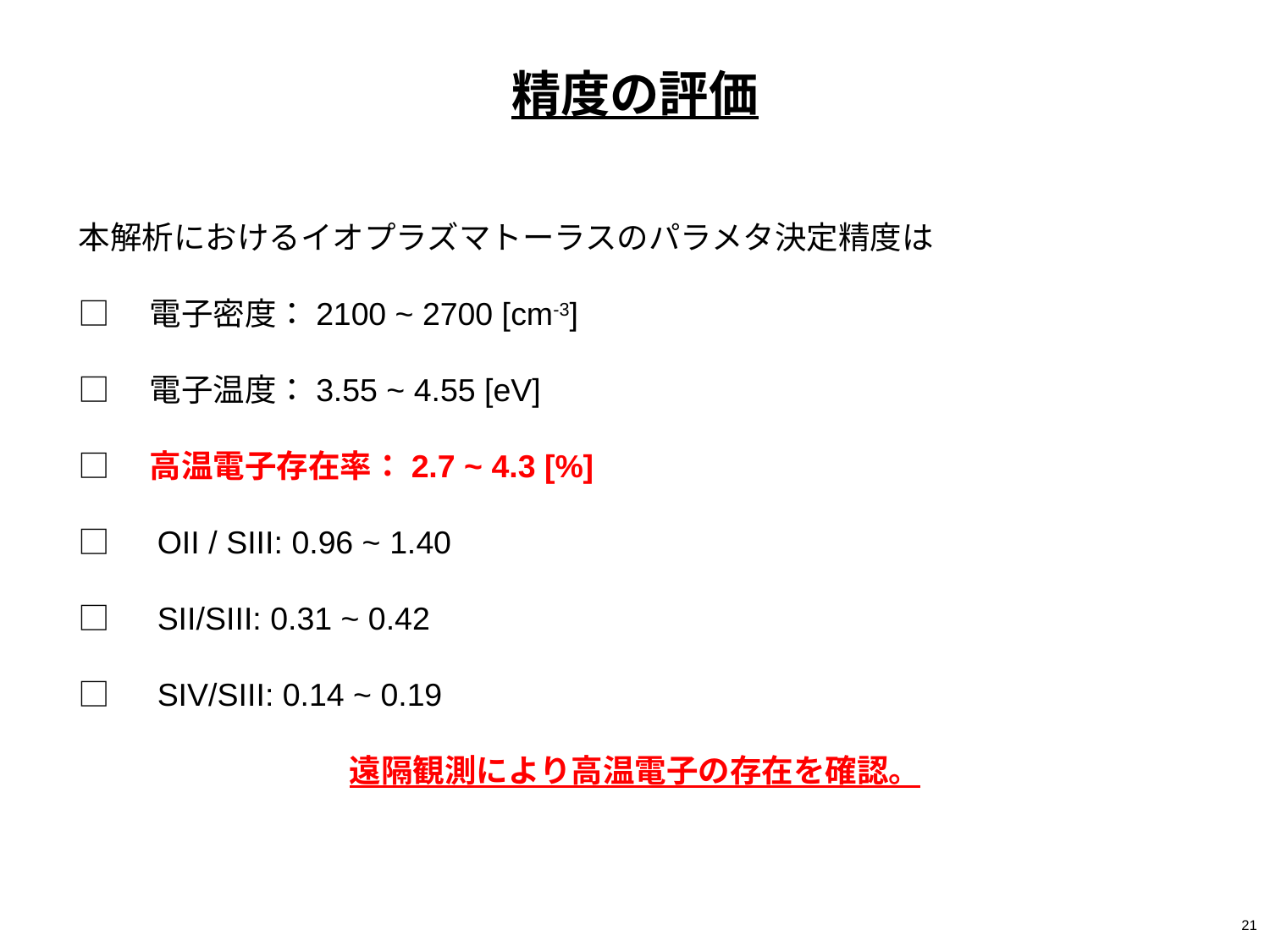

精度の評価
本解析におけるイオプラズマトーラスのパラメタ決定精度は

□　電子密度：2100 ~ 2700 [cm-3]

□　電子温度：3.55 ~ 4.55 [eV]

□　高温電子存在率：2.7 ~ 4.3 [%]

□　OII / SIII: 0.96 ~ 1.40

□　SII/SIII: 0.31 ~ 0.42

□　SIV/SIII: 0.14 ~ 0.19

遠隔観測により高温電子の存在を確認。
21